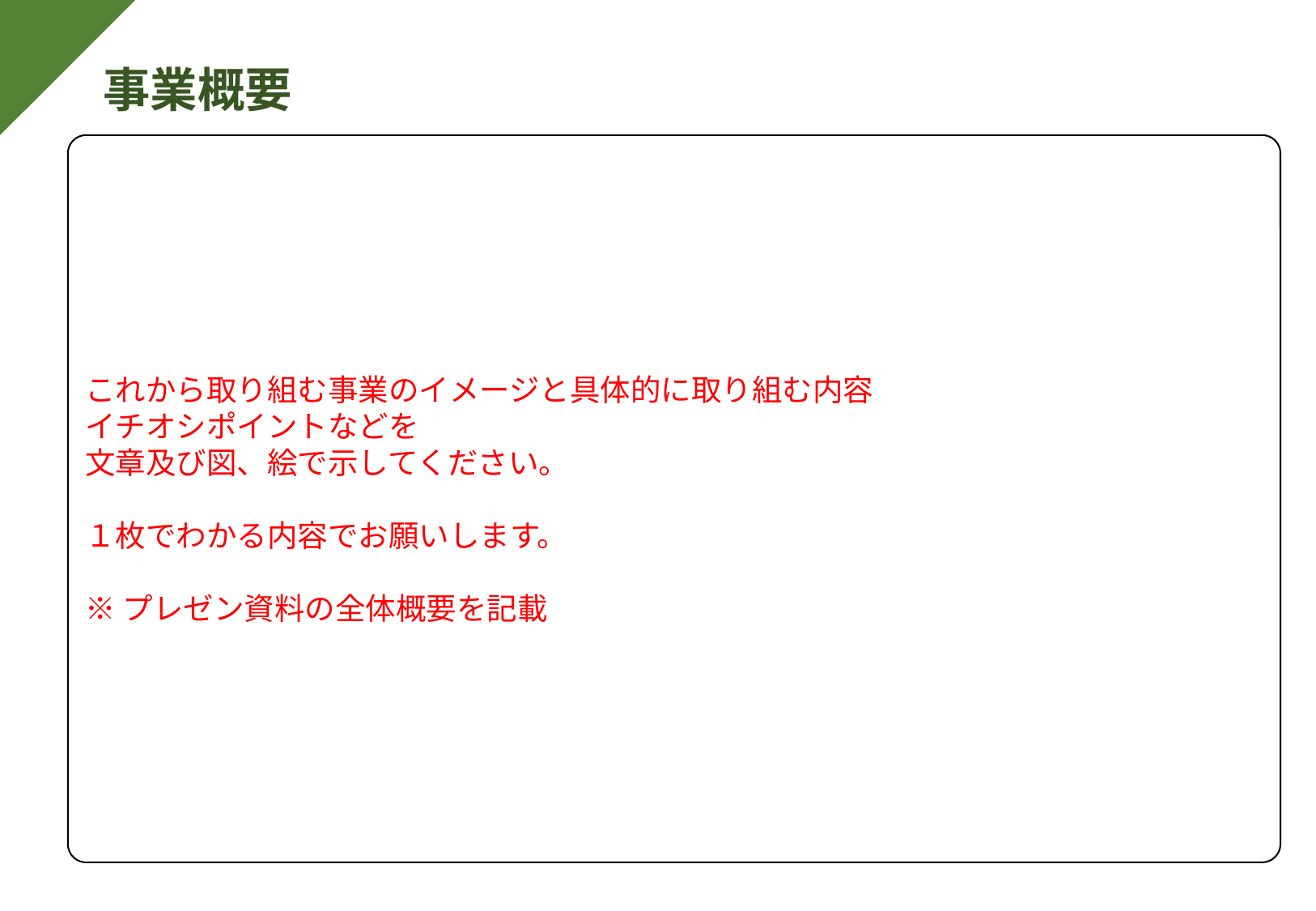

# 事業概要
これから取り組む事業のイメージと具体的に取り組む内容
イチオシポイントなどを
文章及び図、絵で示してください。

１枚でわかる内容でお願いします。

※プレゼン資料の全体概要を記載